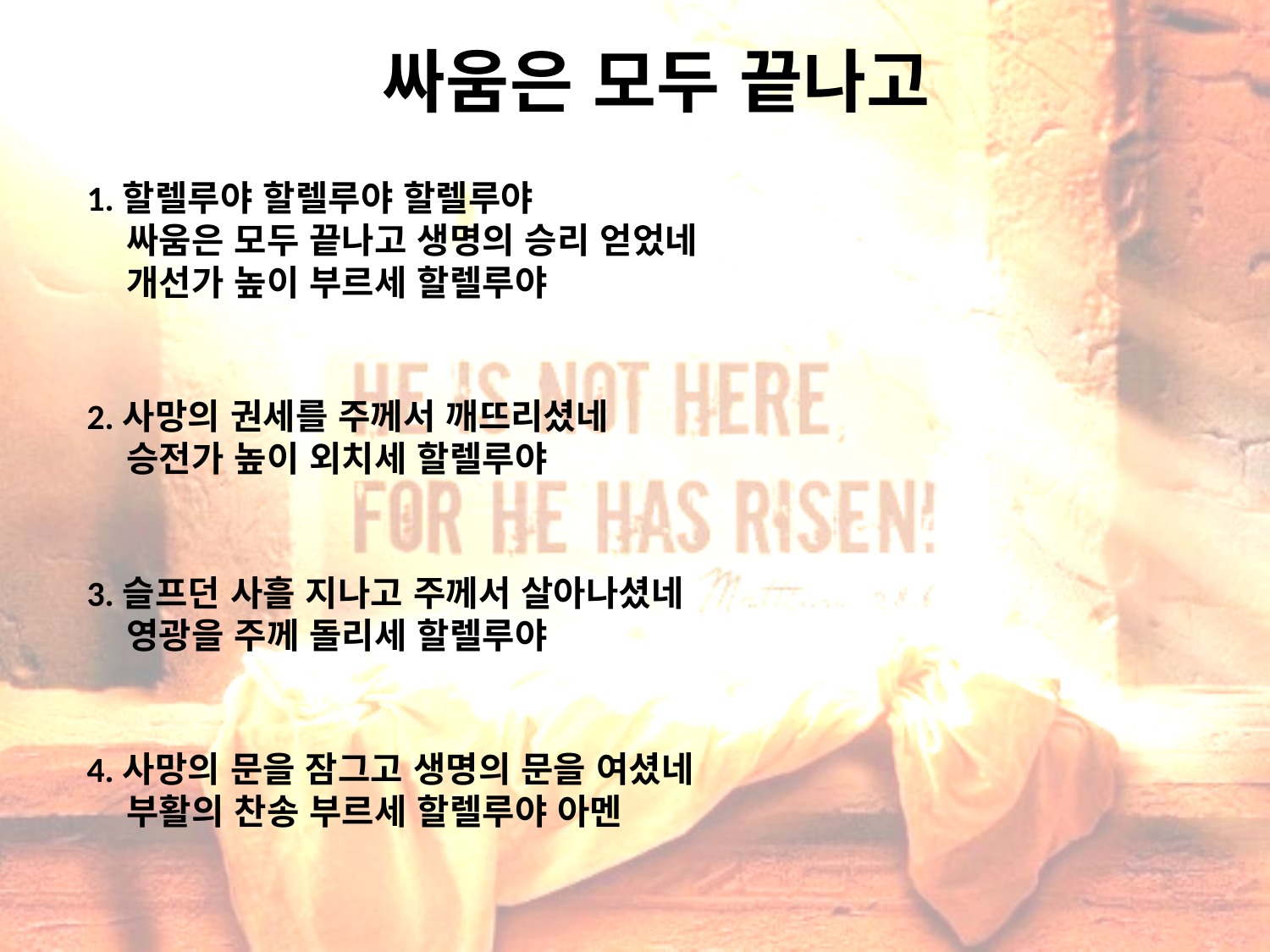

# 싸움은 모두 끝나고
1.할렐루야 할렐루야 할렐루야
    싸움은 모두 끝나고 생명의 승리 얻었네
    개선가 높이 부르세 할렐루야
2.사망의 권세를 주께서 깨뜨리셨네
    승전가 높이 외치세 할렐루야
3.슬프던 사흘 지나고 주께서 살아나셨네
    영광을 주께 돌리세 할렐루야
4.사망의 문을 잠그고 생명의 문을 여셨네
    부활의 찬송 부르세 할렐루야 아멘